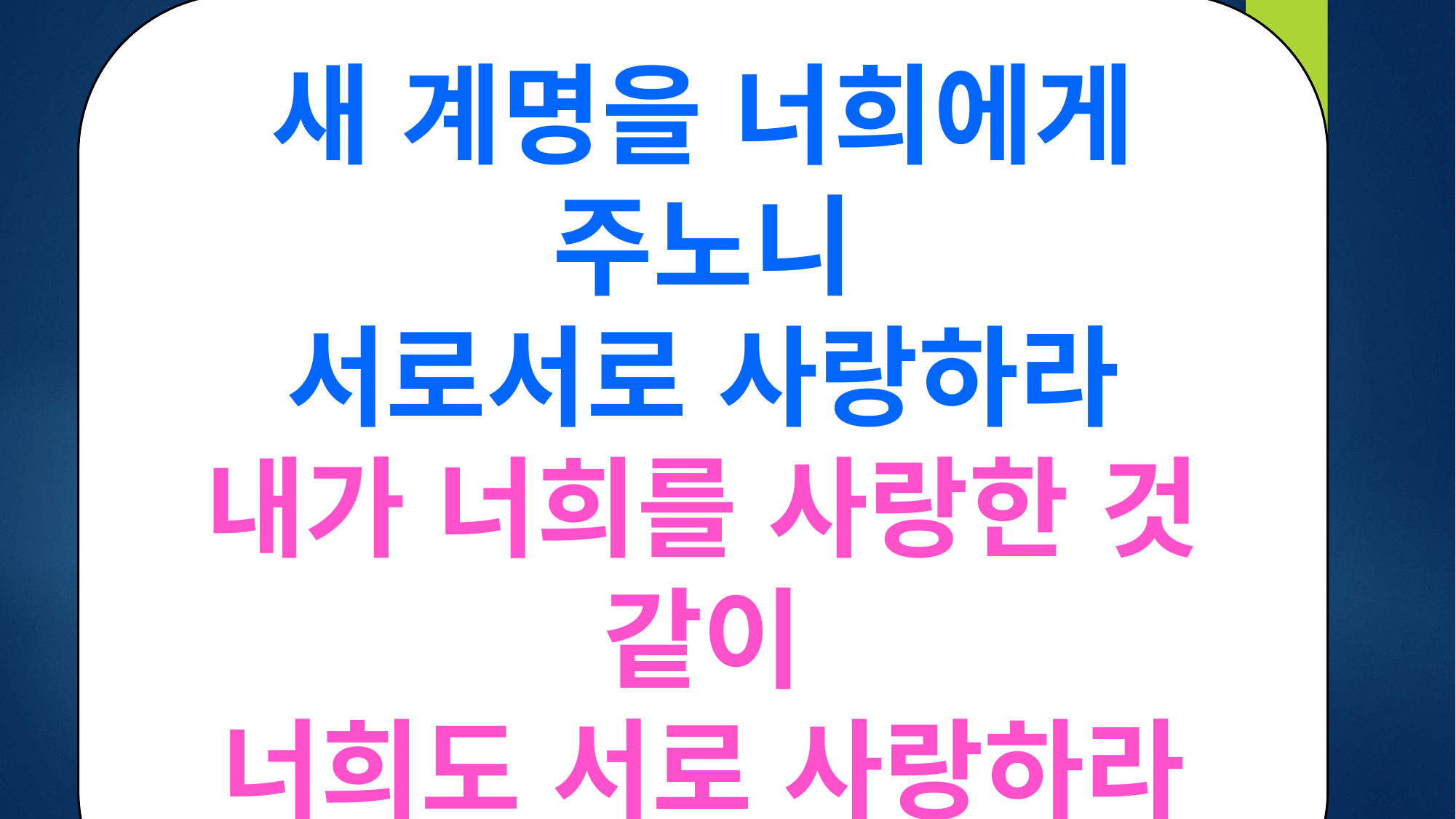

말씀암송
새 계명을 너희에게 주노니
서로서로 사랑하라
내가 너희를 사랑한 것 같이
너희도 서로 사랑하라
요한복음 13장 34절 말씀 -